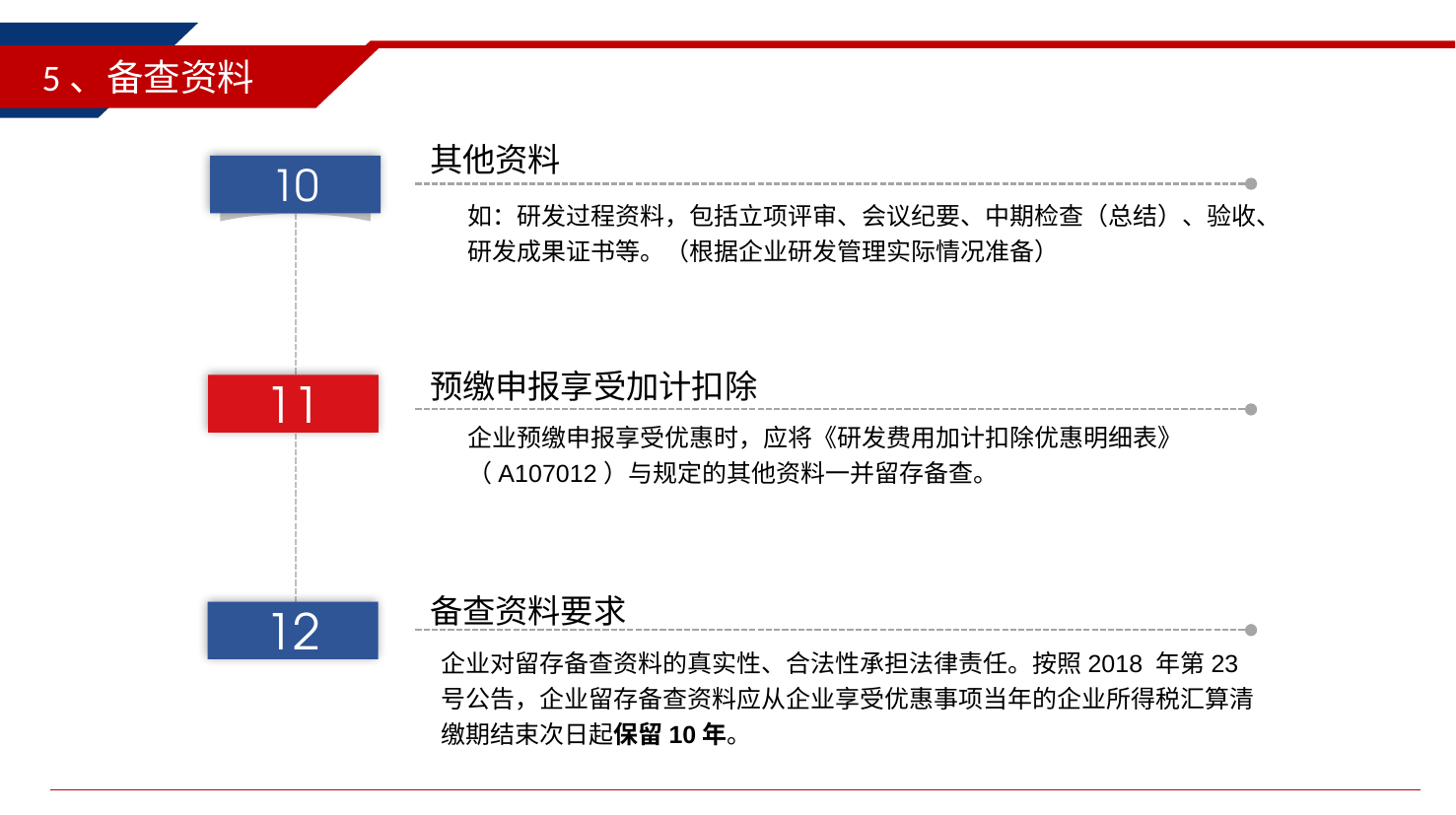

5、备查资料
其他资料
如：研发过程资料，包括立项评审、会议纪要、中期检查（总结）、验收、研发成果证书等。（根据企业研发管理实际情况准备）
10

11

12

预缴申报享受加计扣除
企业预缴申报享受优惠时，应将《研发费用加计扣除优惠明细表》（A107012）与规定的其他资料一并留存备查。
备查资料要求

企业对留存备查资料的真实性、合法性承担法律责任。按照2018 年第23号公告，企业留存备查资料应从企业享受优惠事项当年的企业所得税汇算清缴期结束次日起保留10年。